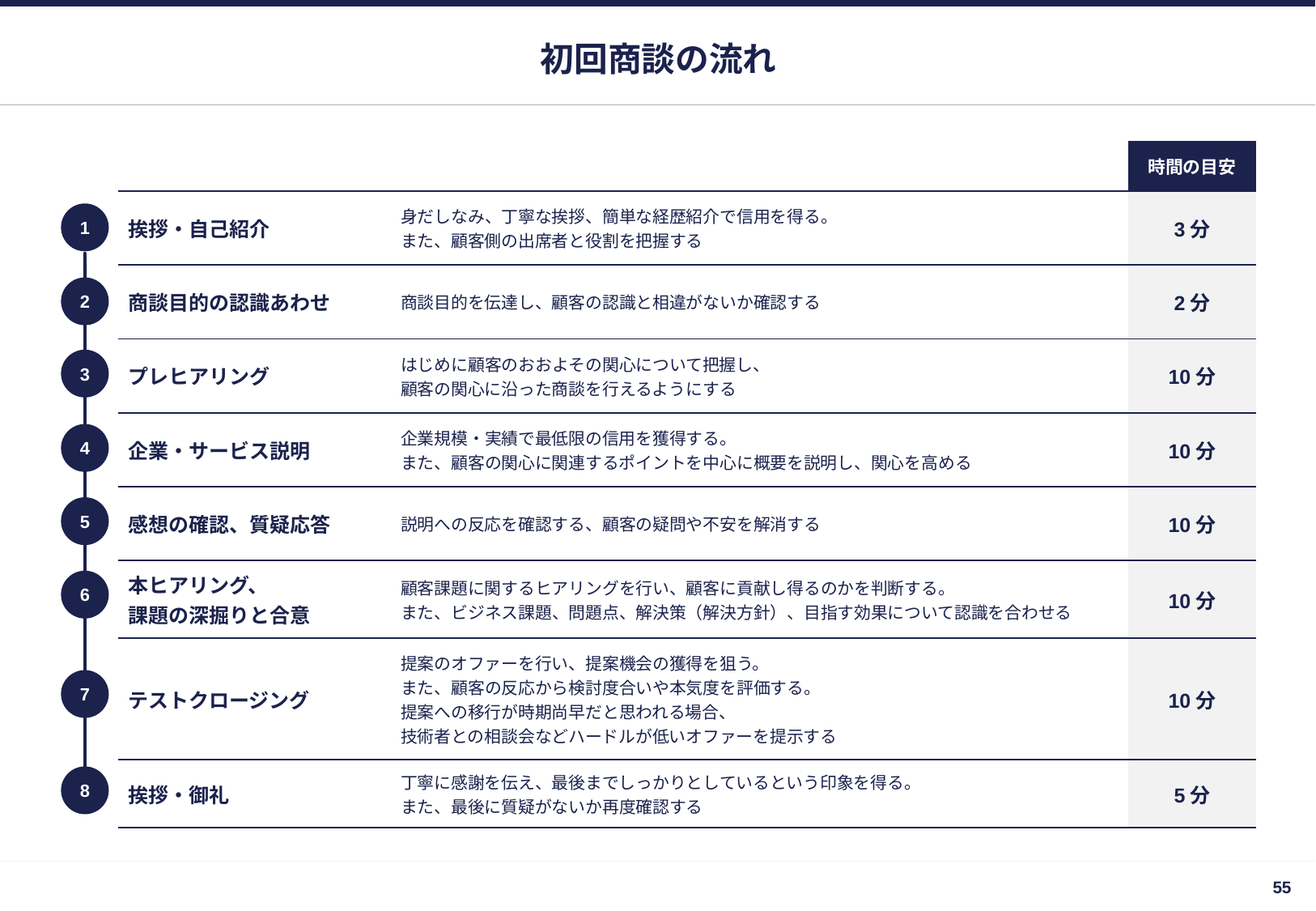

# 初回商談の流れ
|  |  |  | 時間の目安 |
| --- | --- | --- | --- |
| 1. | 挨拶・自己紹介 | 身だしなみ、丁寧な挨拶、簡単な経歴紹介で信用を得る。 また、顧客側の出席者と役割を把握する | 3分 |
| 2. | 商談目的の認識あわせ | 商談目的を伝達し、顧客の認識と相違がないか確認する | 2分 |
| 3. | プレヒアリング | はじめに顧客のおおよその関心について把握し、 顧客の関心に沿った商談を行えるようにする | 10分 |
| 4. | 企業・サービス説明 | 企業規模・実績で最低限の信用を獲得する。 また、顧客の関心に関連するポイントを中心に概要を説明し、関心を高める | 10分 |
| 5. | 感想の確認、質疑応答 | 説明への反応を確認する、顧客の疑問や不安を解消する | 10分 |
| 6. | 本ヒアリング、 課題の深掘りと合意 | 顧客課題に関するヒアリングを行い、顧客に貢献し得るのかを判断する。 また、ビジネス課題、問題点、解決策（解決方針）、目指す効果について認識を合わせる | 10分 |
| 7. | テストクロージング | 提案のオファーを行い、提案機会の獲得を狙う。 また、顧客の反応から検討度合いや本気度を評価する。 提案への移行が時期尚早だと思われる場合、 技術者との相談会などハードルが低いオファーを提示する | 10分 |
| 8. | 挨拶・御礼 | 丁寧に感謝を伝え、最後までしっかりとしているという印象を得る。 また、最後に質疑がないか再度確認する | 5分 |
1
2
3
4
5
6
7
8
55